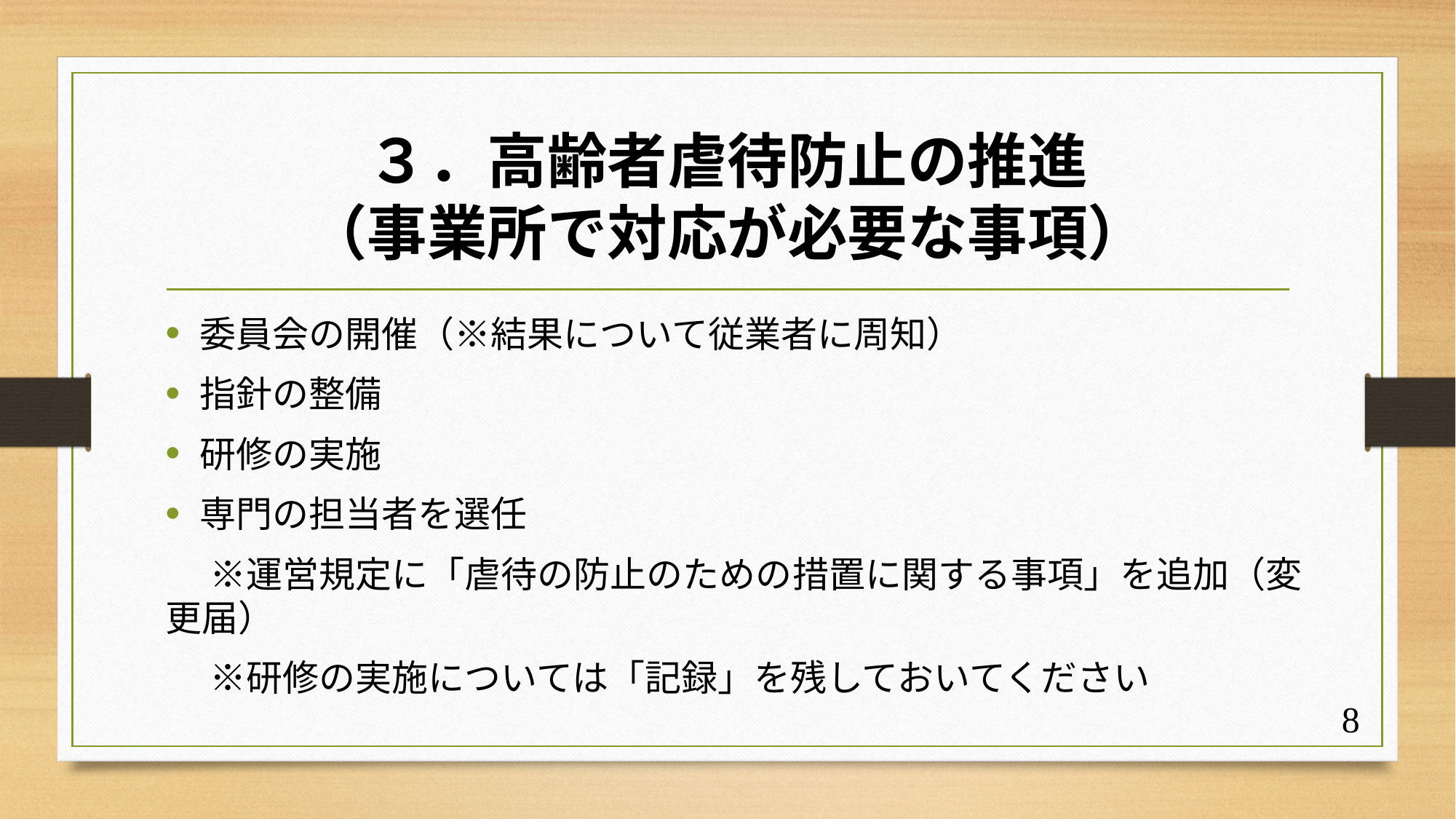

# ３．高齢者虐待防止の推進 （事業所で対応が必要な事項）
委員会の開催（※結果について従業者に周知）
指針の整備
研修の実施
専門の担当者を選任
　 ※運営規定に「虐待の防止のための措置に関する事項」を追加（変更届）
　 ※研修の実施については「記録」を残しておいてください

8